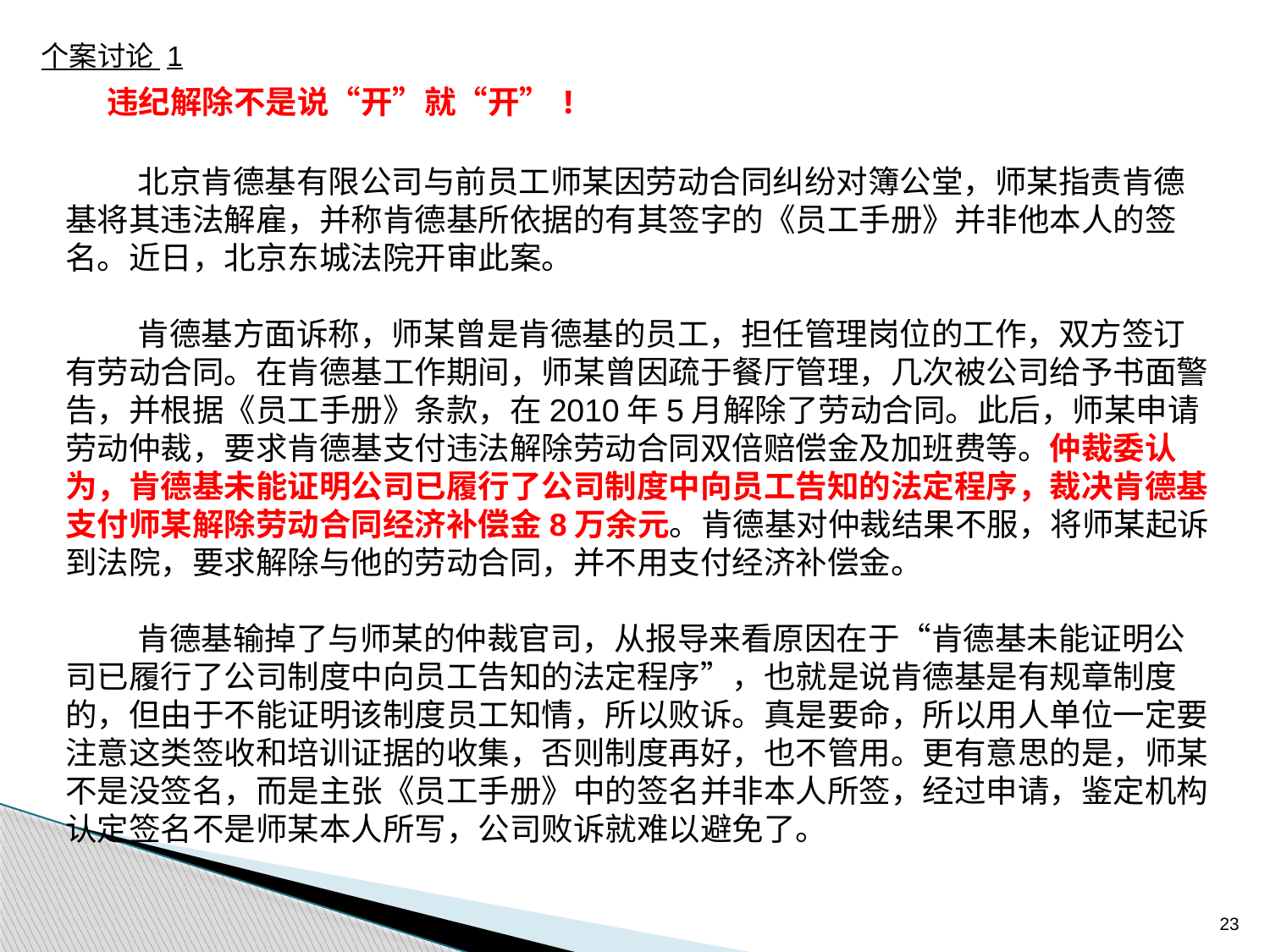

个案讨论 1
违纪解除不是说“开”就“开”!
         北京肯德基有限公司与前员工师某因劳动合同纠纷对簿公堂，师某指责肯德基将其违法解雇，并称肯德基所依据的有其签字的《员工手册》并非他本人的签名。近日，北京东城法院开审此案。

         肯德基方面诉称，师某曾是肯德基的员工，担任管理岗位的工作，双方签订有劳动合同。在肯德基工作期间，师某曾因疏于餐厅管理，几次被公司给予书面警告，并根据《员工手册》条款，在2010年5月解除了劳动合同。此后，师某申请劳动仲裁，要求肯德基支付违法解除劳动合同双倍赔偿金及加班费等。仲裁委认为，肯德基未能证明公司已履行了公司制度中向员工告知的法定程序，裁决肯德基支付师某解除劳动合同经济补偿金8万余元。肯德基对仲裁结果不服，将师某起诉到法院，要求解除与他的劳动合同，并不用支付经济补偿金。

         肯德基输掉了与师某的仲裁官司，从报导来看原因在于“肯德基未能证明公司已履行了公司制度中向员工告知的法定程序”，也就是说肯德基是有规章制度的，但由于不能证明该制度员工知情，所以败诉。真是要命，所以用人单位一定要注意这类签收和培训证据的收集，否则制度再好，也不管用。更有意思的是，师某不是没签名，而是主张《员工手册》中的签名并非本人所签，经过申请，鉴定机构认定签名不是师某本人所写，公司败诉就难以避免了。
23